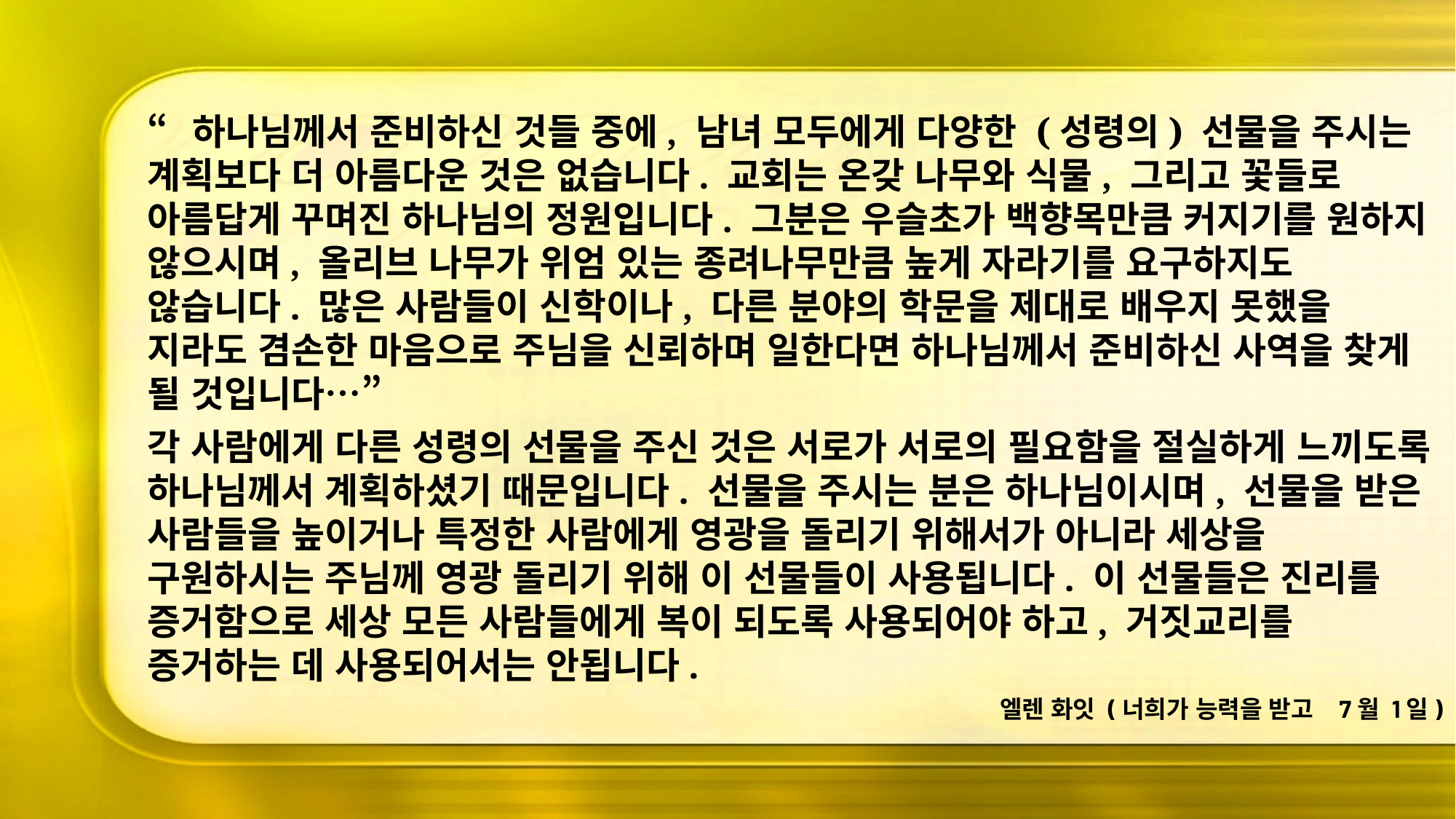

“하나님께서 준비하신 것들 중에, 남녀 모두에게 다양한 (성령의) 선물을 주시는 계획보다 더 아름다운 것은 없습니다. 교회는 온갖 나무와 식물, 그리고 꽃들로 아름답게 꾸며진 하나님의 정원입니다. 그분은 우슬초가 백향목만큼 커지기를 원하지 않으시며, 올리브 나무가 위엄 있는 종려나무만큼 높게 자라기를 요구하지도 않습니다. 많은 사람들이 신학이나, 다른 분야의 학문을 제대로 배우지 못했을 지라도 겸손한 마음으로 주님을 신뢰하며 일한다면 하나님께서 준비하신 사역을 찾게 될 것입니다…”
각 사람에게 다른 성령의 선물을 주신 것은 서로가 서로의 필요함을 절실하게 느끼도록 하나님께서 계획하셨기 때문입니다. 선물을 주시는 분은 하나님이시며, 선물을 받은 사람들을 높이거나 특정한 사람에게 영광을 돌리기 위해서가 아니라 세상을 구원하시는 주님께 영광 돌리기 위해 이 선물들이 사용됩니다. 이 선물들은 진리를 증거함으로 세상 모든 사람들에게 복이 되도록 사용되어야 하고, 거짓교리를 증거하는 데 사용되어서는 안됩니다.
엘렌 화잇 (너희가 능력을 받고   7월 1일)